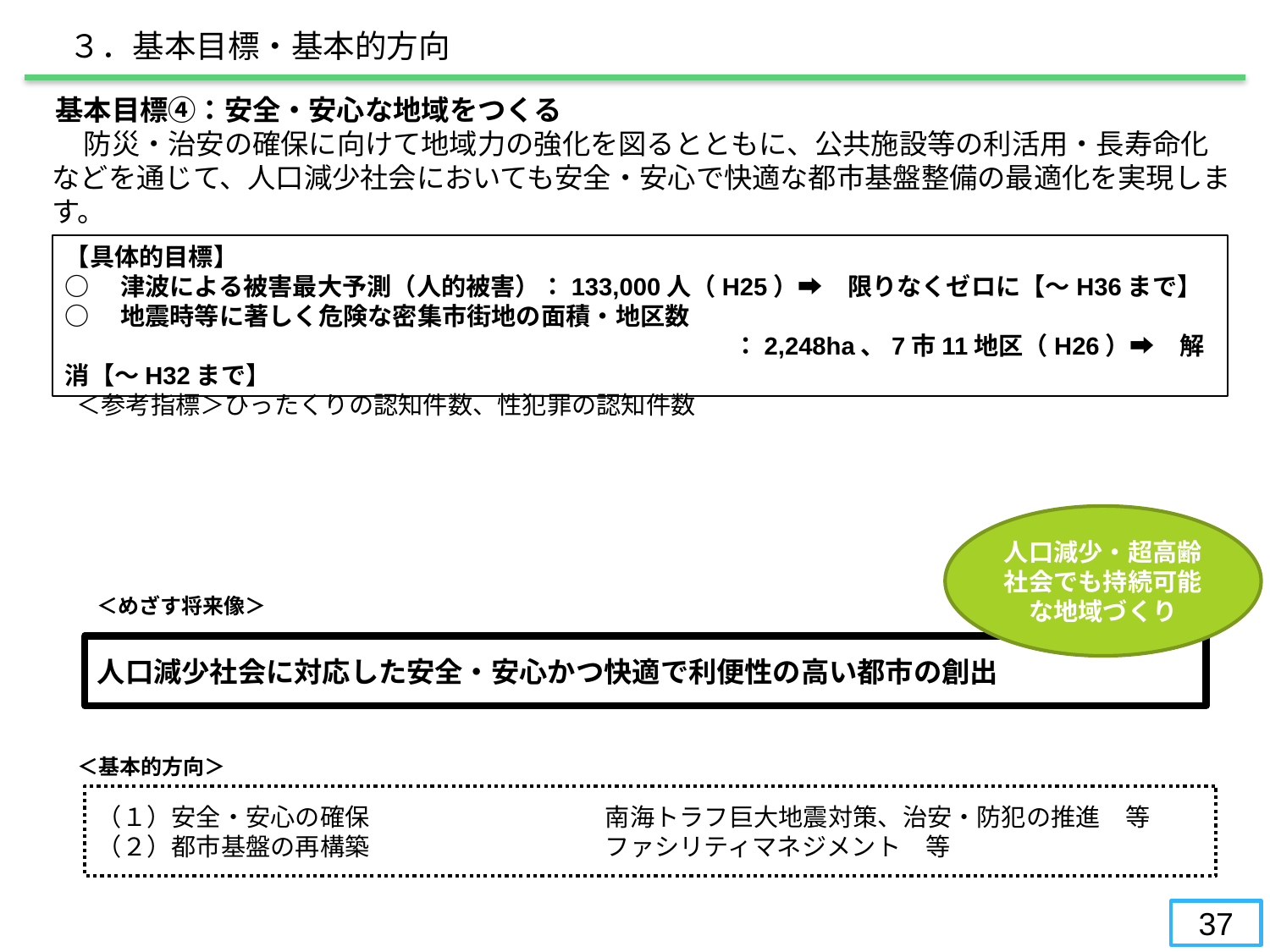

３．基本目標・基本的方向
　基本目標④：安全・安心な地域をつくる
　　防災・治安の確保に向けて地域力の強化を図るとともに、公共施設等の利活用・長寿命化などを通じて、人口減少社会においても安全・安心で快適な都市基盤整備の最適化を実現します。
【具体的目標】
○　津波による被害最大予測（人的被害）：133,000人（H25）➡　限りなくゼロに【～H36まで】
○　地震時等に著しく危険な密集市街地の面積・地区数
　　　　　　　　　　　　　　　　　　　　　　　　　　　：2,248ha、7市11地区（H26）➡　解消【～H32まで】
 ＜参考指標＞ひったくりの認知件数、性犯罪の認知件数
人口減少・超高齢社会でも持続可能な地域づくり
＜めざす将来像＞
人口減少社会に対応した安全・安心かつ快適で利便性の高い都市の創出
＜基本的方向＞
（１）安全・安心の確保		南海トラフ巨大地震対策、治安・防犯の推進　等
（２）都市基盤の再構築		ファシリティマネジメント　等
37